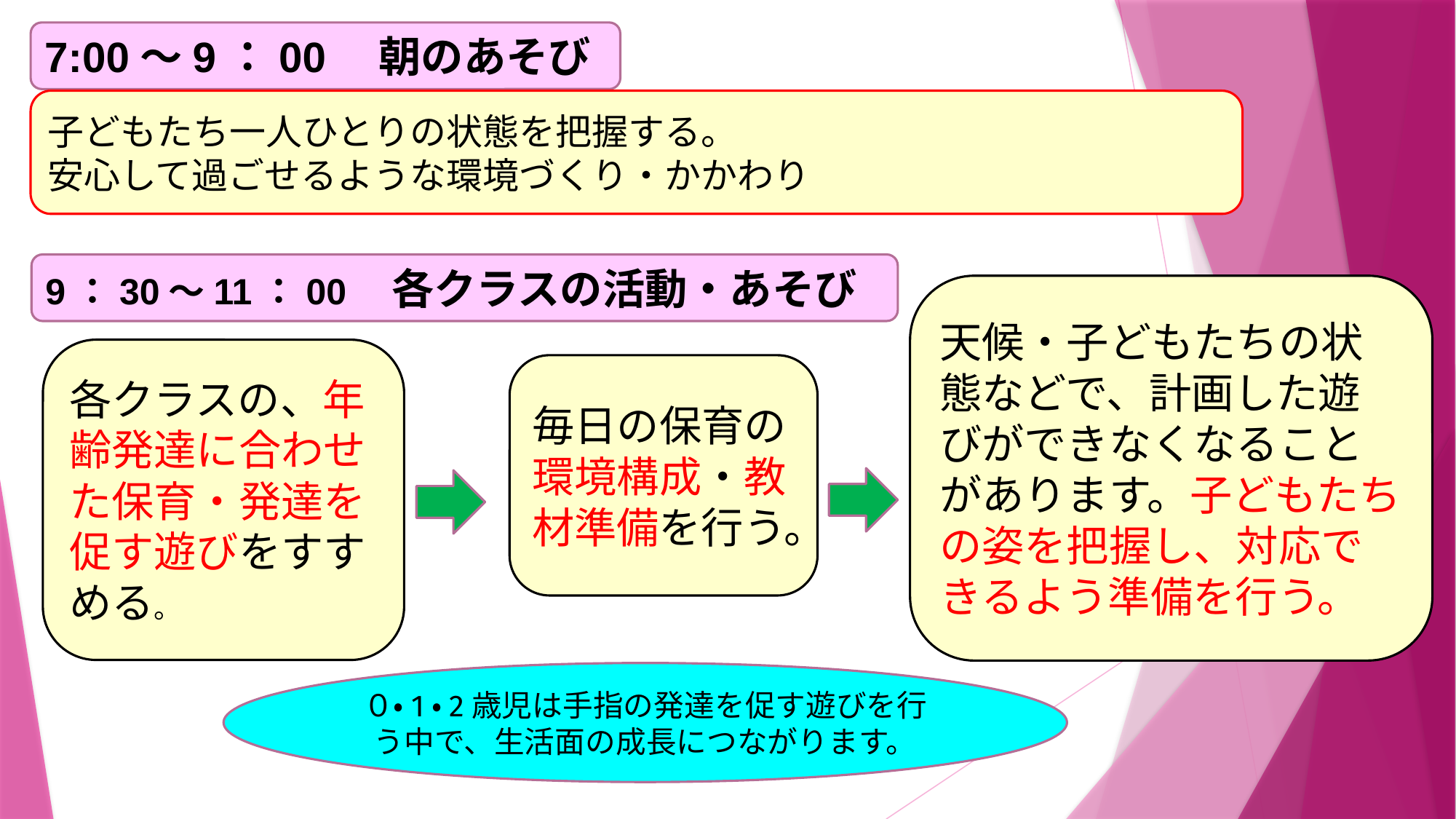

7:00～9：00　朝のあそび
子どもたち一人ひとりの状態を把握する。
安心して過ごせるような環境づくり・かかわり
9：30～11：00　各クラスの活動・あそび
天候・子どもたちの状態などで、計画した遊びができなくなることがあります。子どもたちの姿を把握し、対応できるよう準備を行う。
各クラスの、年齢発達に合わせた保育・発達を促す遊びをすすめる。
毎日の保育の環境構成・教材準備を行う。

０・1・2歳児は手指の発達を促す遊びを行う中で、生活面の成長につながります。